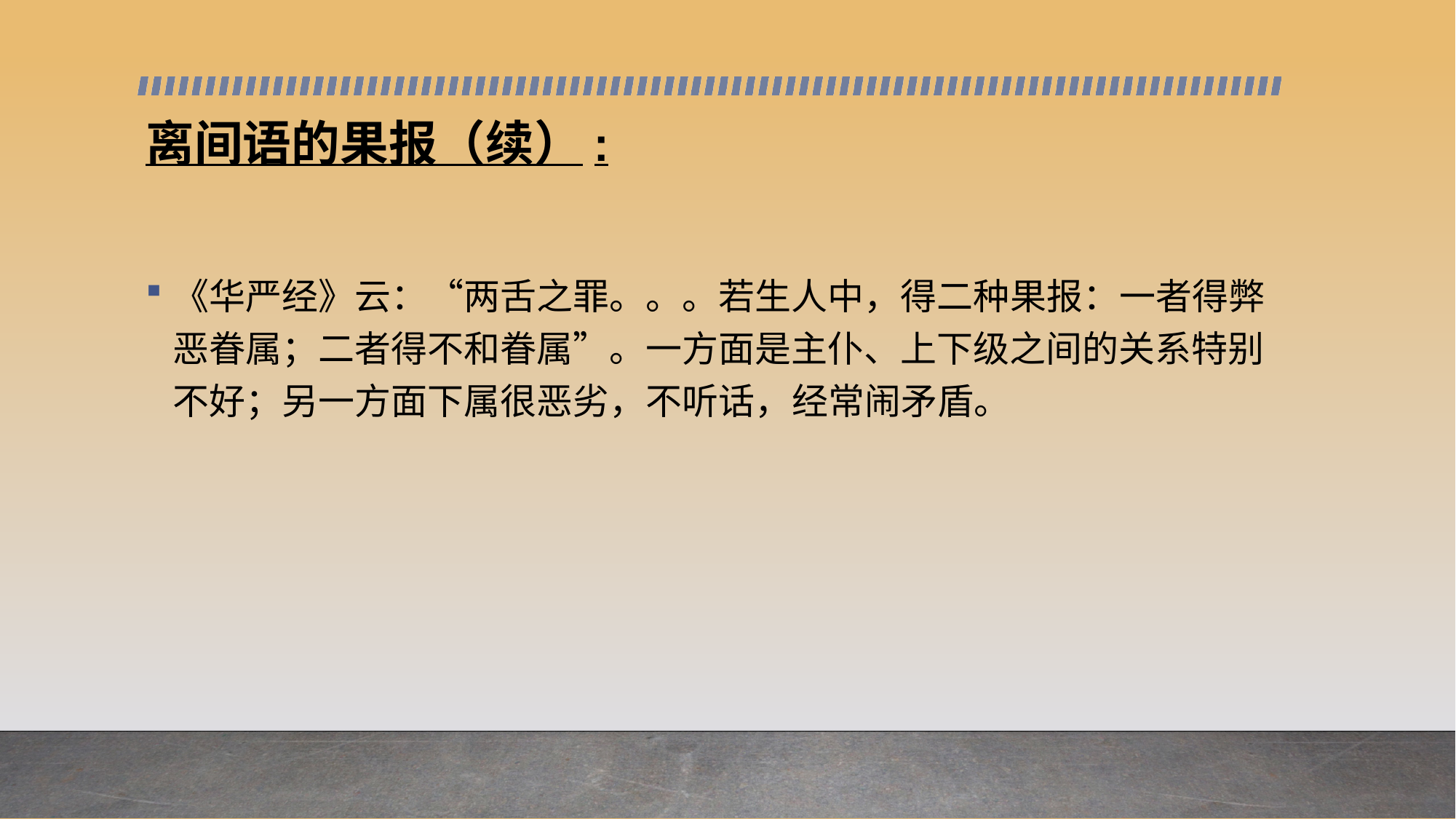

离间语的果报（续）:
《华严经》云：“两舌之罪。。。若生人中，得二种果报：一者得弊恶眷属；二者得不和眷属”。一方面是主仆、上下级之间的关系特别不好；另一方面下属很恶劣，不听话，经常闹矛盾。